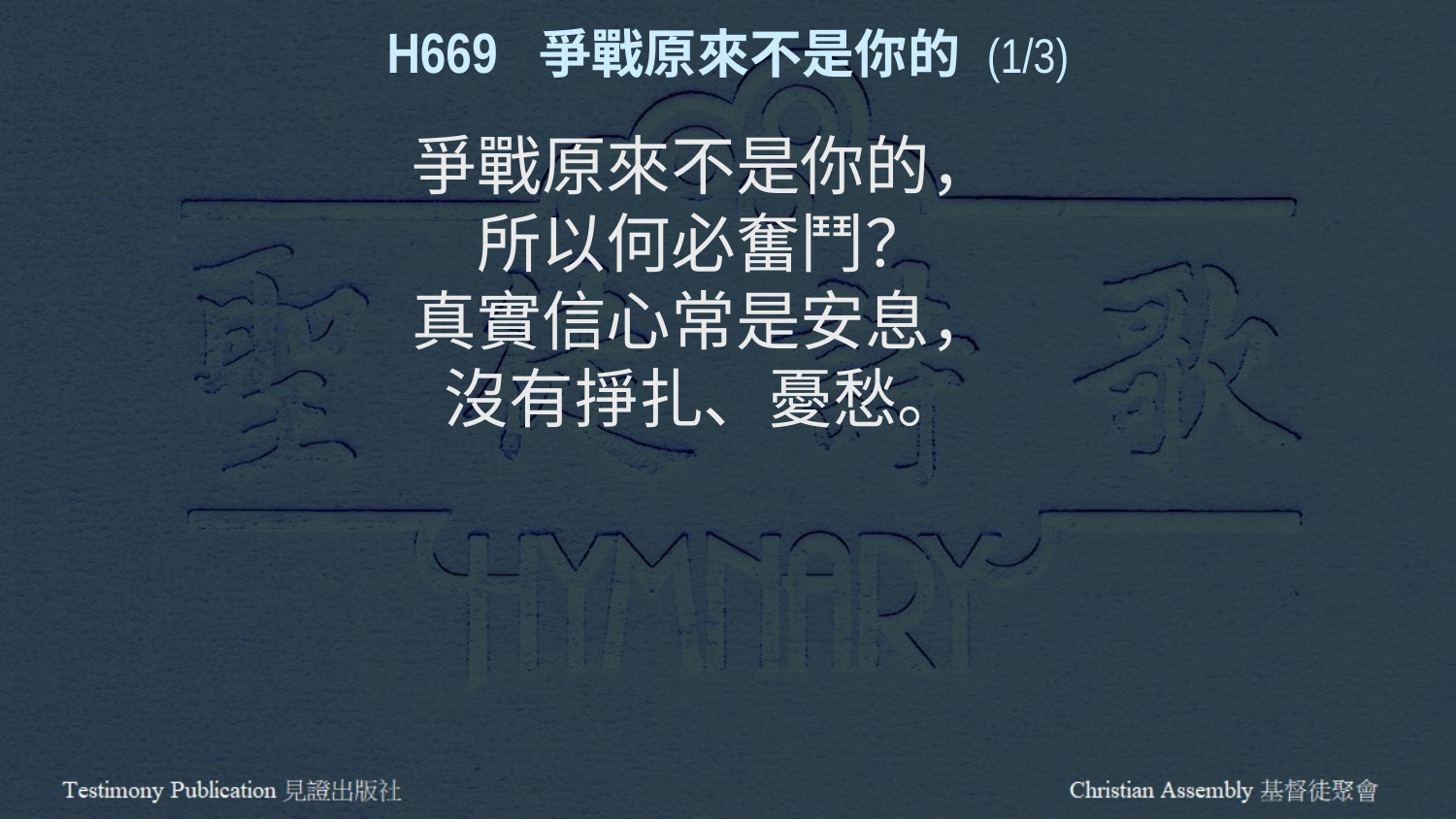

H669  爭戰原來不是你的 (1/3)
爭戰原來不是你的，
所以何必奮鬥？
真實信心常是安息，
沒有掙扎、憂愁。